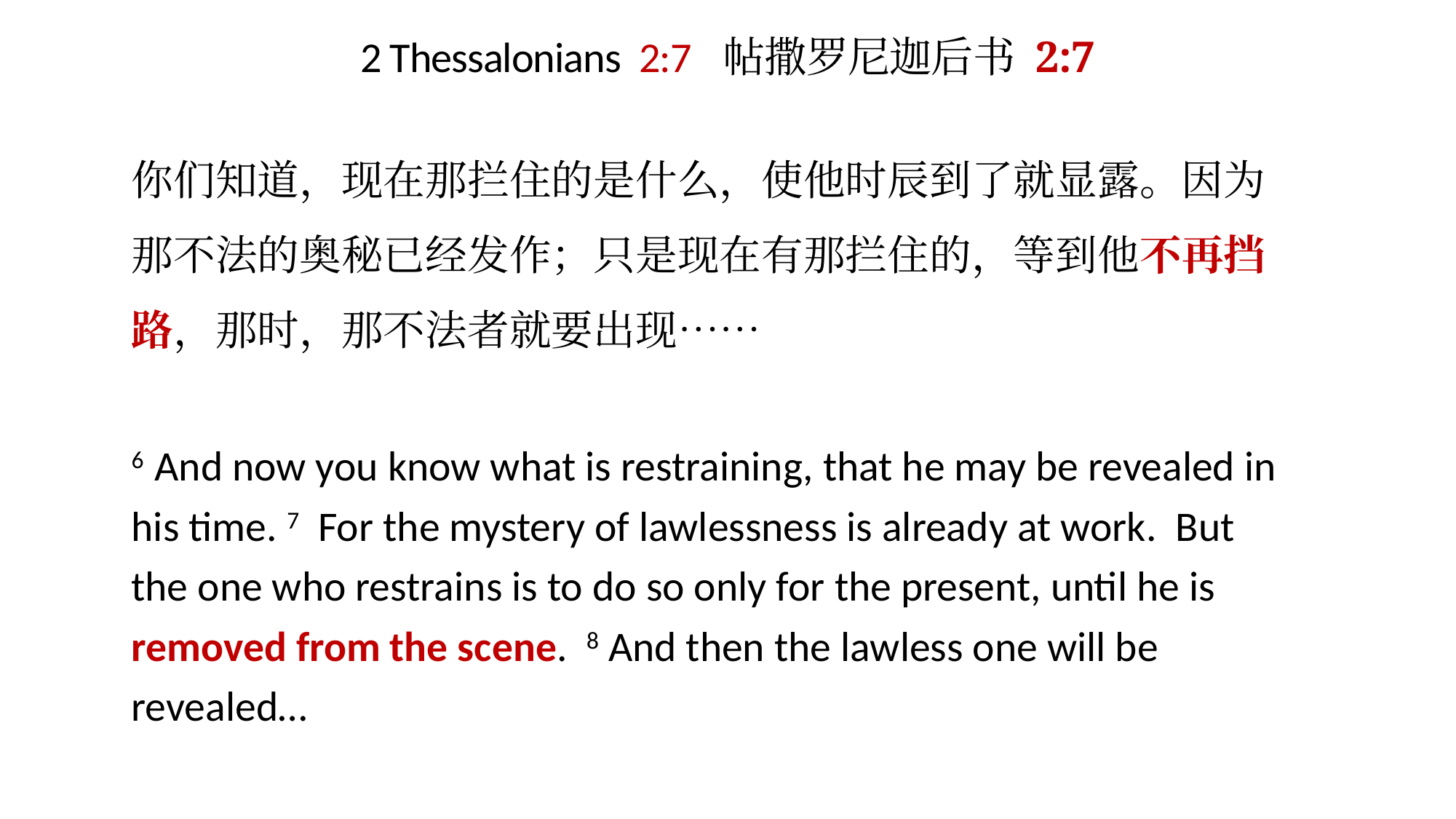

# 2 Thessalonians  2:7  帖撒罗尼迦后书 2:7
你们知道，现在那拦住的是什么，使他时辰到了就显露。因为那不法的奥秘已经发作；只是现在有那拦住的，等到他不再挡路，那时，那不法者就要出现……

6  And now you know what is restraining, that he may be revealed in his time. 7  For the mystery of lawlessness is already at work.  But the one who restrains is to do so only for the present, until he is removed from the scene.  8 And then the lawless one will be revealed…